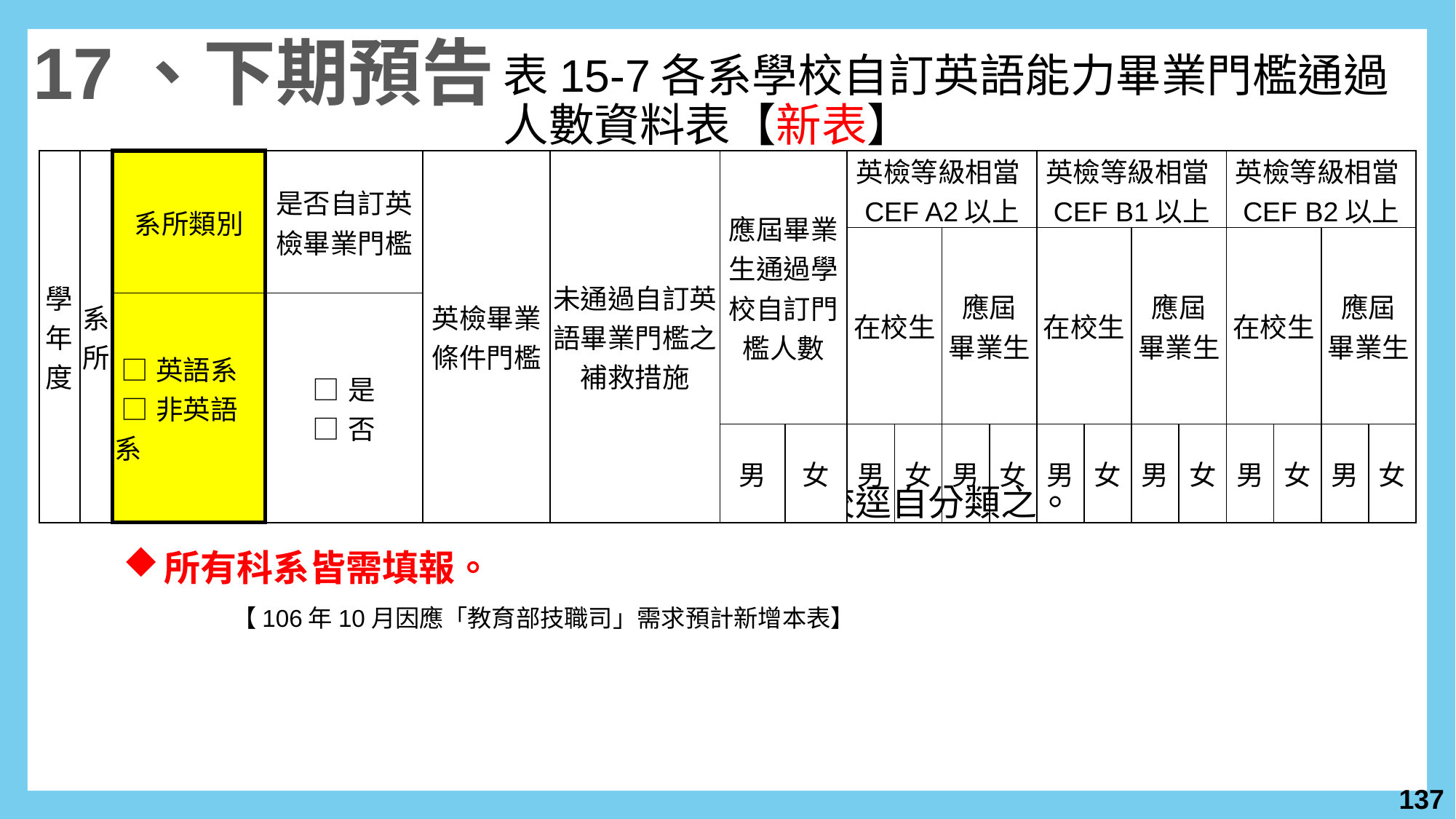

17、下期預告
表15-7各系學校自訂英語能力畢業門檻通過人數資料表【新表】

| 學年度 | 系所 | 系所類別 | 是否自訂英檢畢業門檻 | 英檢畢業條件門檻 | 未通過自訂英語畢業門檻之補救措施 | 應屆畢業生通過學校自訂門檻人數 |  | 英檢等級相當CEF A2以上 |  |  |  | 英檢等級相當CEF B1以上 |  |  |  | 英檢等級相當CEF B2以上 |  |  |  |
| --- | --- | --- | --- | --- | --- | --- | --- | --- | --- | --- | --- | --- | --- | --- | --- | --- | --- | --- | --- |
|  |  |  |  |  |  |  |  | 在校生 |  | 應屆 畢業生 |  | 在校生 |  | 應屆 畢業生 |  | 在校生 |  | 應屆 畢業生 |  |
|  |  | □英語系 □非英語系 | □是 □否 |  |  |  |  |  |  |  |  |  |  |  |  |  |  |  |  |
|  |  |  |  |  |  | 男 | 女 | 男 | 女 | 男 | 女 | 男 | 女 | 男 | 女 | 男 | 女 | 男 | 女 |
【定義欄位】：系所類別
請選擇【英語系】或【非英語系】，請學校逕自分類之。
所有科系皆需填報。
	【106年10月因應「教育部技職司」需求預計新增本表】

137